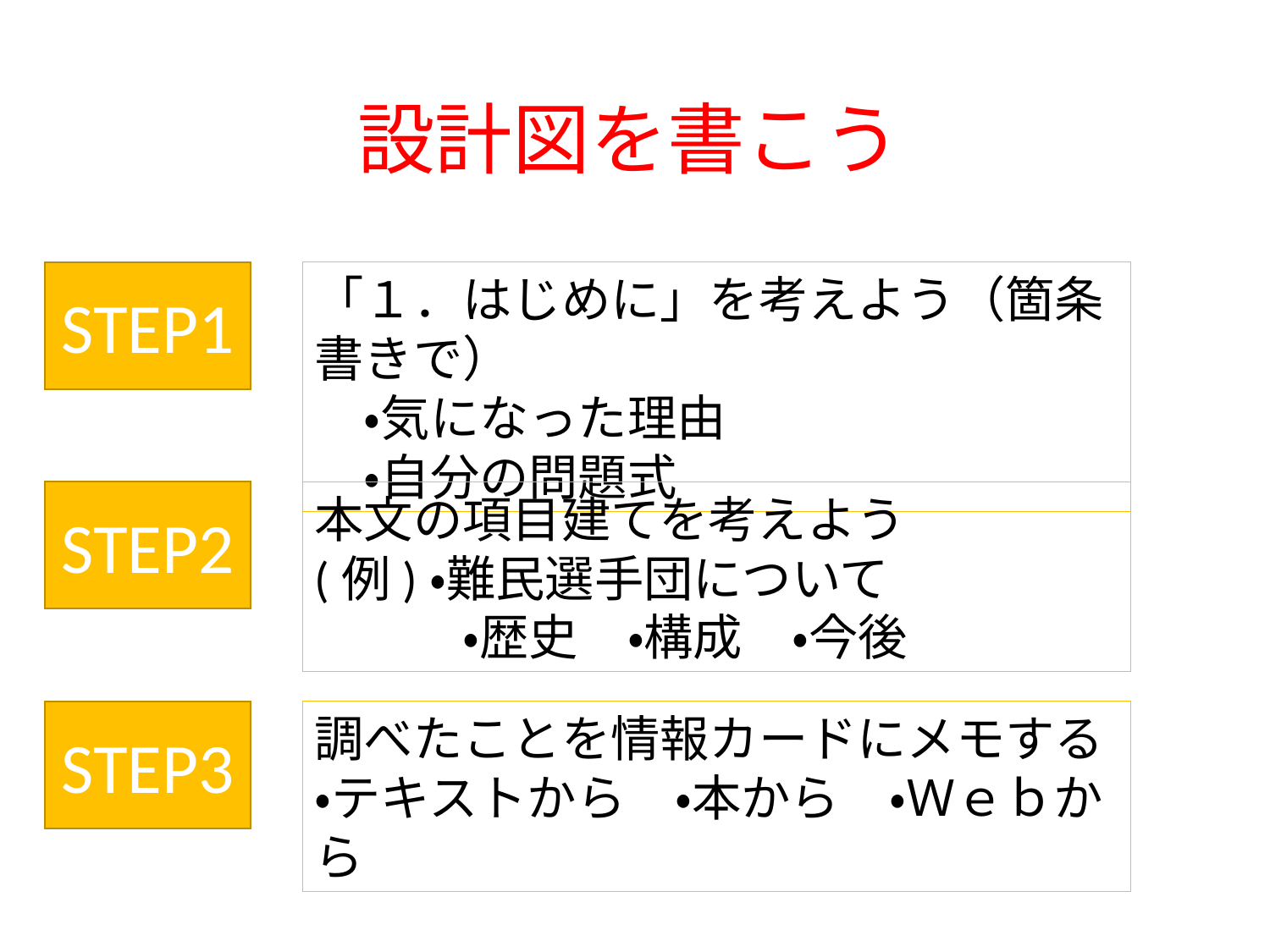

# 設計図を書こう
STEP1
「１．はじめに」を考えよう（箇条書きで）
　・気になった理由
　・自分の問題式
STEP2
本文の項目建てを考えよう
(例)・難民選手団について
　　　・歴史　・構成　・今後
STEP3
調べたことを情報カードにメモする
・テキストから　・本から　・Ｗｅｂから